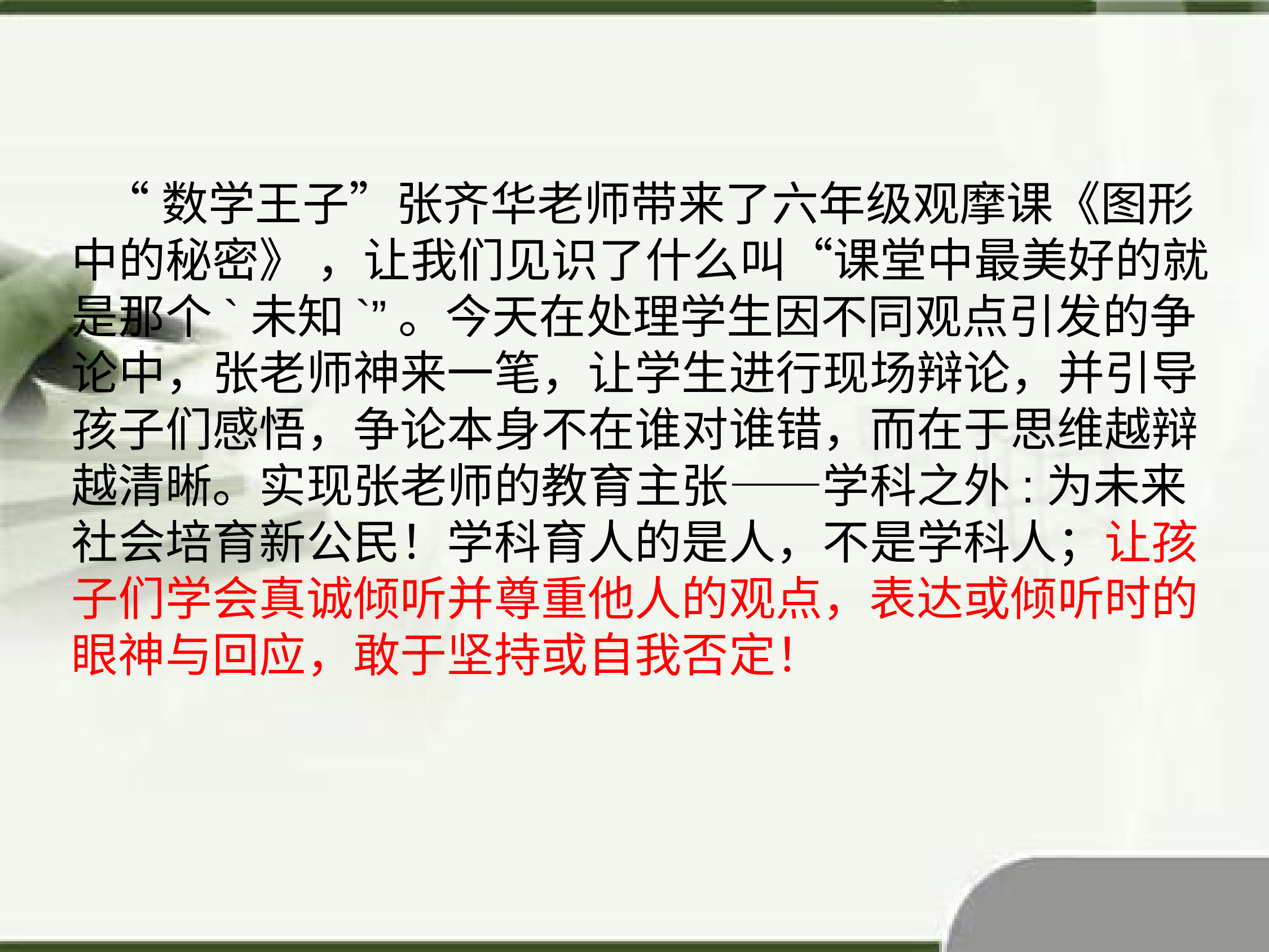

“数学王子”张齐华老师带来了六年级观摩课《图形中的秘密》 ，让我们见识了什么叫“课堂中最美好的就是那个`未知`”。今天在处理学生因不同观点引发的争论中，张老师神来一笔，让学生进行现场辩论，并引导孩子们感悟，争论本身不在谁对谁错，而在于思维越辩越清晰。实现张老师的教育主张——学科之外:为未来社会培育新公民！学科育人的是人，不是学科人；让孩子们学会真诚倾听并尊重他人的观点，表达或倾听时的眼神与回应，敢于坚持或自我否定！